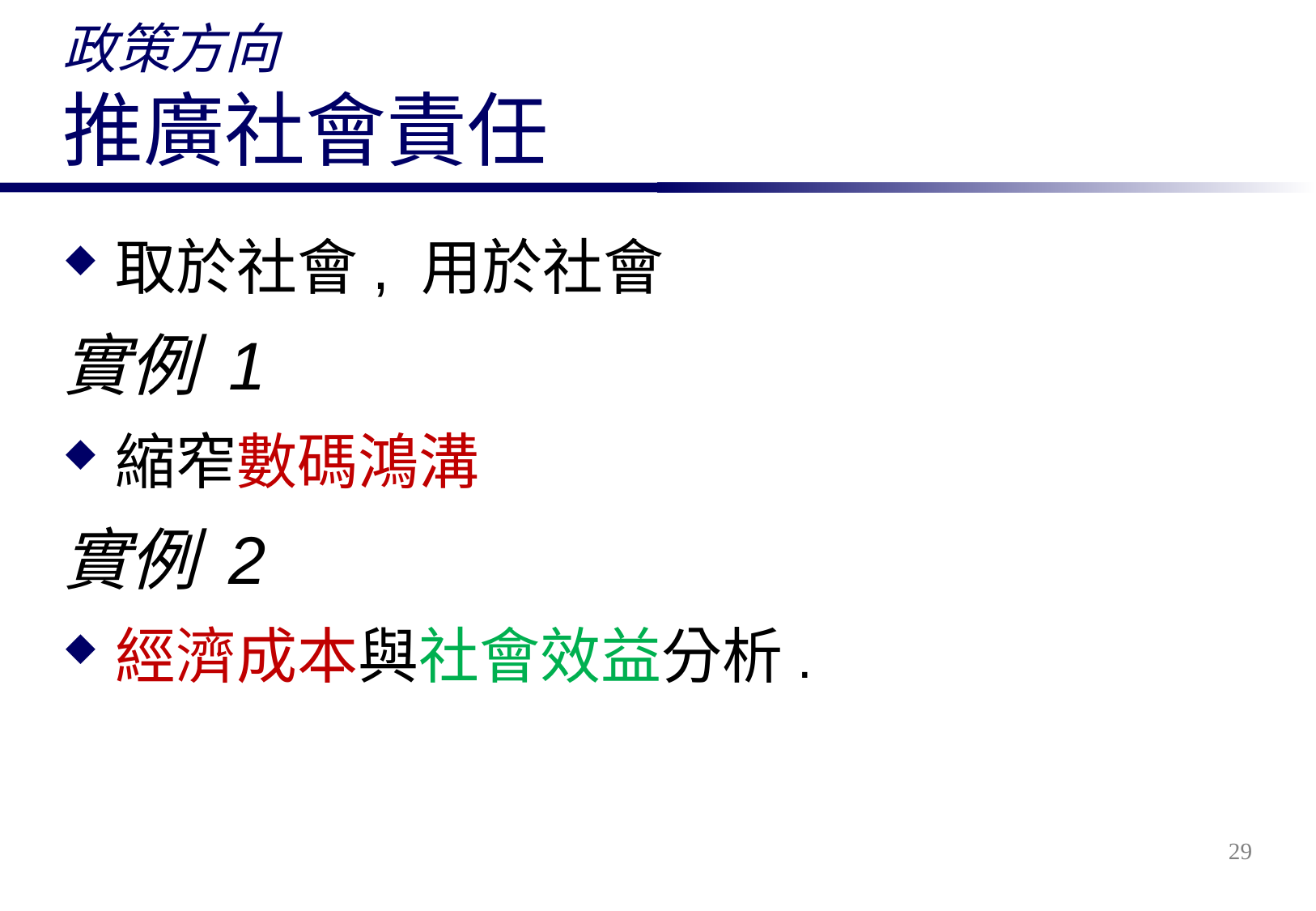

# 政策方向 推廣社會責任
取於社會, 用於社會
實例 1
縮窄數碼鴻溝
實例 2
經濟成本與社會效益分析.
29